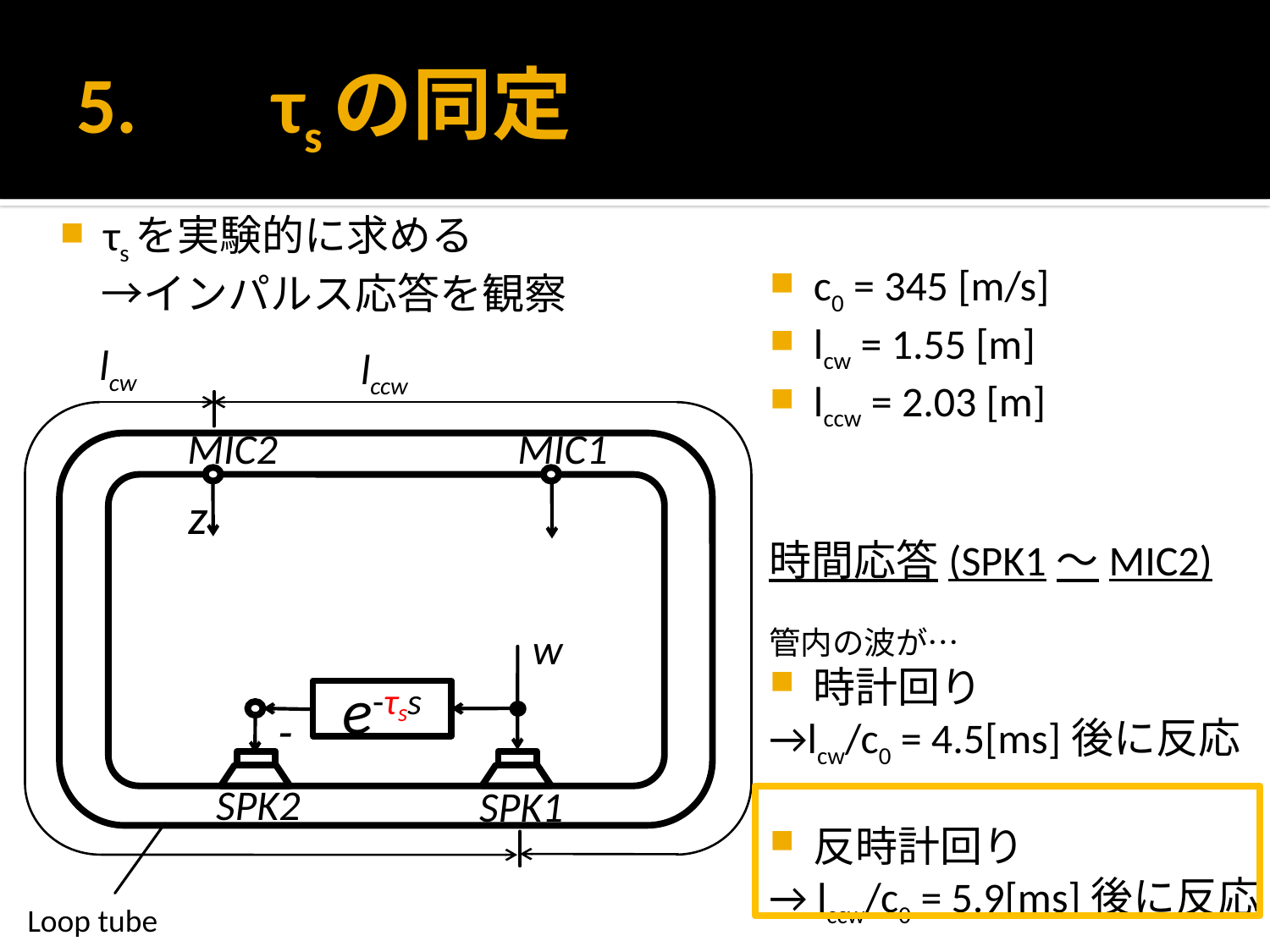

# 5.　 τsの同定
τsを実験的に求める
　→インパルス応答を観察

c0 = 345 [m/s]
lcw = 1.55 [m]
lccw = 2.03 [m]

時間応答(SPK1～MIC2)

管内の波が…
時計回り
→lcw/c0 = 4.5[ms]後に反応

反時計回り
→ lccw/c0 = 5.9[ms]後に反応

lcw
lccw

MIC2
MIC1

z
w
e-τss
-

SPK2
SPK1

Loop tube